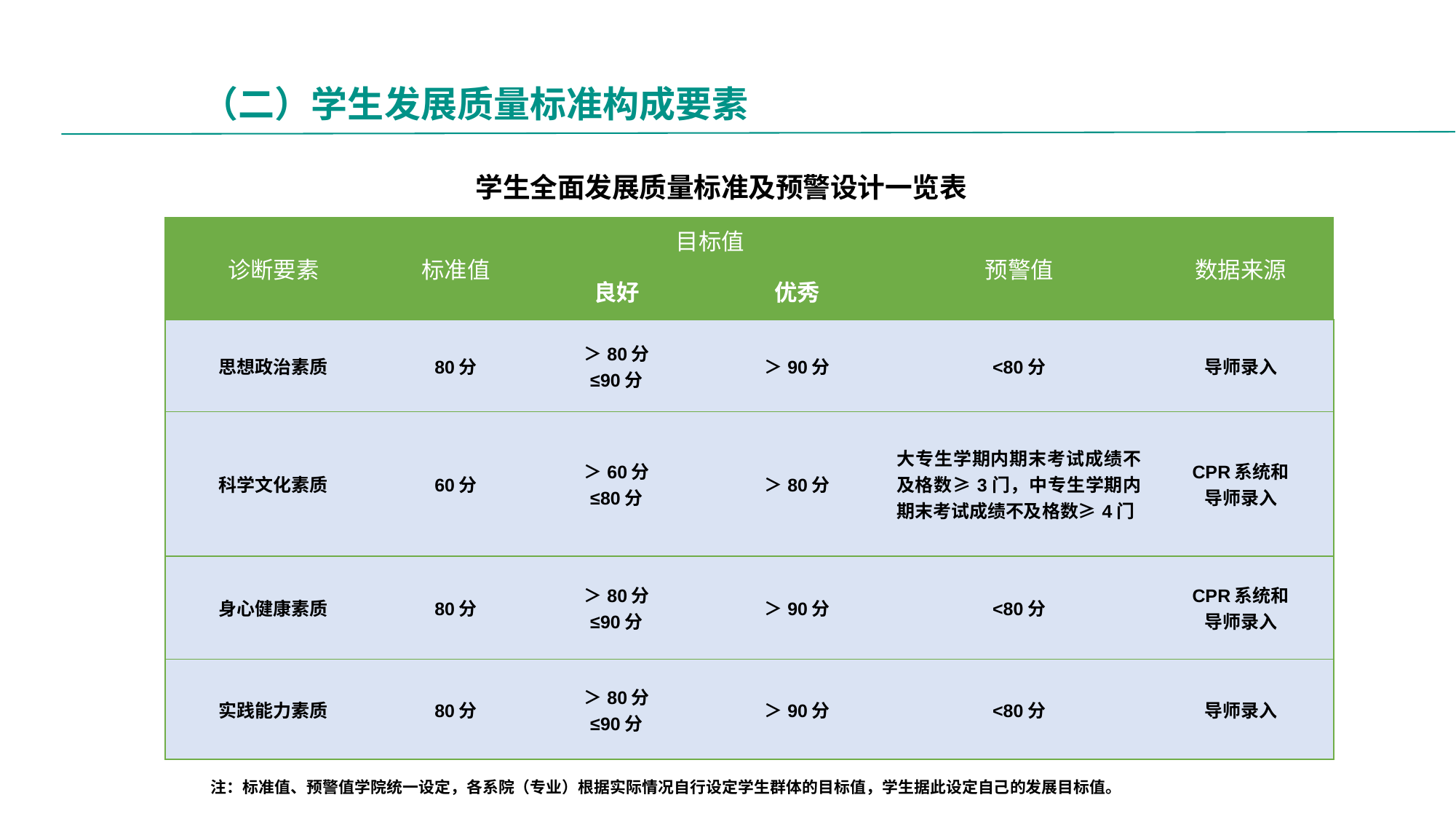

（二）学生发展质量标准构成要素
学生全面发展质量标准及预警设计一览表
| 诊断要素 | 标准值 | 目标值 |  | 预警值 | 数据来源 |
| --- | --- | --- | --- | --- | --- |
|  |  | 良好 | 优秀 |  |  |
| 思想政治素质 | 80分 | ＞80分 ≤90分 | ＞90分 | <80分 | 导师录入 |
| 科学文化素质 | 60分 | ＞60分 ≤80分 | ＞80分 | 大专生学期内期末考试成绩不及格数≥3门，中专生学期内期末考试成绩不及格数≥4门 | CPR系统和 导师录入 |
| 身心健康素质 | 80分 | ＞80分 ≤90分 | ＞90分 | <80分 | CPR系统和 导师录入 |
| 实践能力素质 | 80分 | ＞80分 ≤90分 | ＞90分 | <80分 | 导师录入 |
注：标准值、预警值学院统一设定，各系院（专业）根据实际情况自行设定学生群体的目标值，学生据此设定自己的发展目标值。